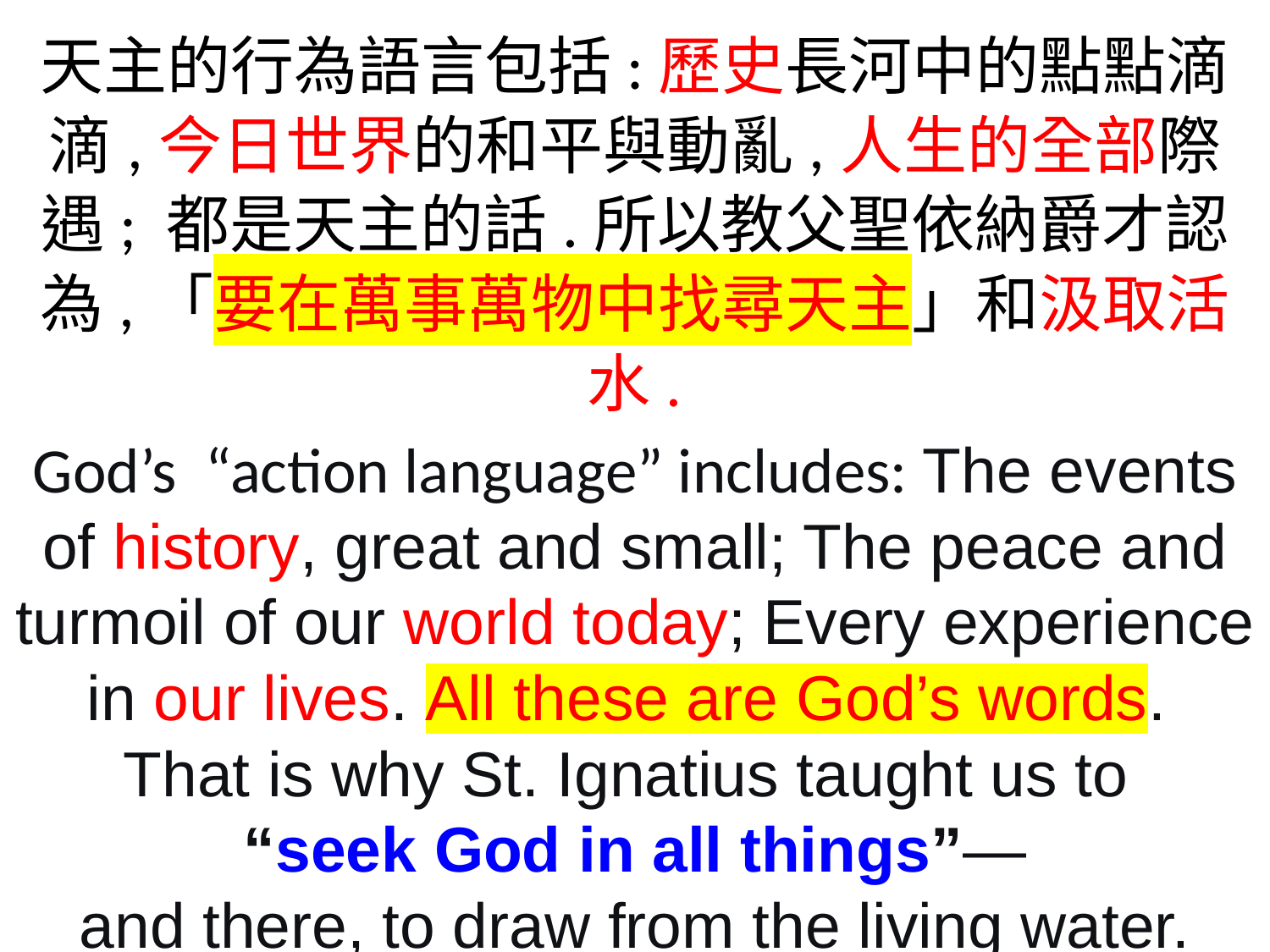

天主的行為語言包括:歷史長河中的點點滴滴,今日世界的和平與動亂,人生的全部際遇; 都是天主的話.所以教父聖依納爵才認為,「要在萬事萬物中找尋天主」和汲取活水.
God’s  “action language” includes: The events of history, great and small; The peace and turmoil of our world today; Every experience in our lives. All these are God’s words.
That is why St. Ignatius taught us to
“seek God in all things”—
and there, to draw from the living water.
                                                                                    請點讚like留言comment分享share